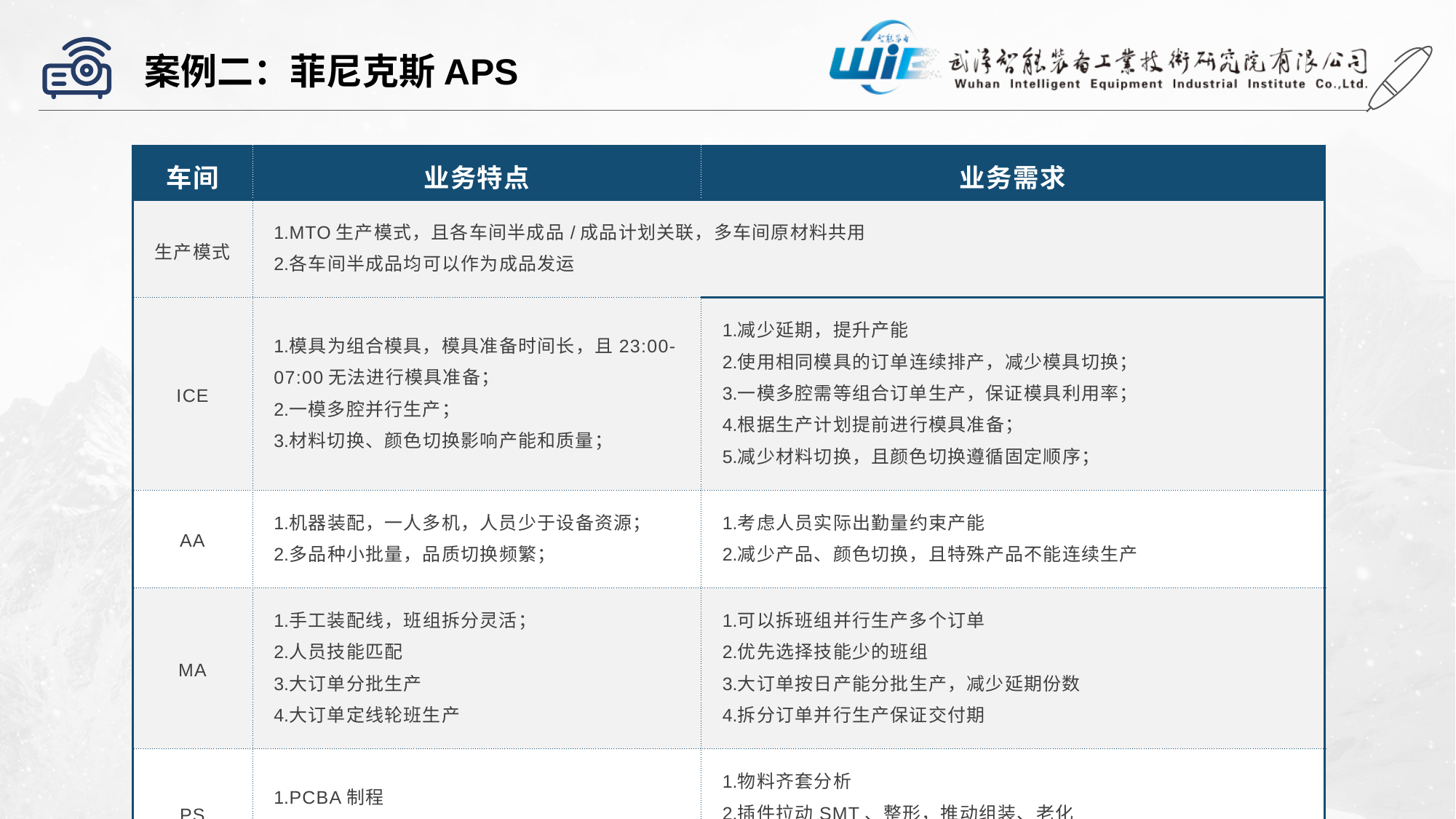

案例二：菲尼克斯APS
| 车间 | 业务特点 | 业务需求 |
| --- | --- | --- |
| 生产模式 | MTO生产模式，且各车间半成品/成品计划关联，多车间原材料共用 各车间半成品均可以作为成品发运 |  |
| ICE | 模具为组合模具，模具准备时间长，且23:00-07:00无法进行模具准备； 一模多腔并行生产； 材料切换、颜色切换影响产能和质量； | 减少延期，提升产能 使用相同模具的订单连续排产，减少模具切换； 一模多腔需等组合订单生产，保证模具利用率； 根据生产计划提前进行模具准备； 减少材料切换，且颜色切换遵循固定顺序； |
| AA | 机器装配，一人多机，人员少于设备资源； 多品种小批量，品质切换频繁； | 考虑人员实际出勤量约束产能 减少产品、颜色切换，且特殊产品不能连续生产 |
| MA | 手工装配线，班组拆分灵活； 人员技能匹配 大订单分批生产 大订单定线轮班生产 | 可以拆班组并行生产多个订单 优先选择技能少的班组 大订单按日产能分批生产，减少延期份数 拆分订单并行生产保证交付期 |
| PS | PCBA制程 齐套的销售订单转生产订单 | 物料齐套分析 插件拉动SMT、整形，推动组装、老化 老化组炉生产 |